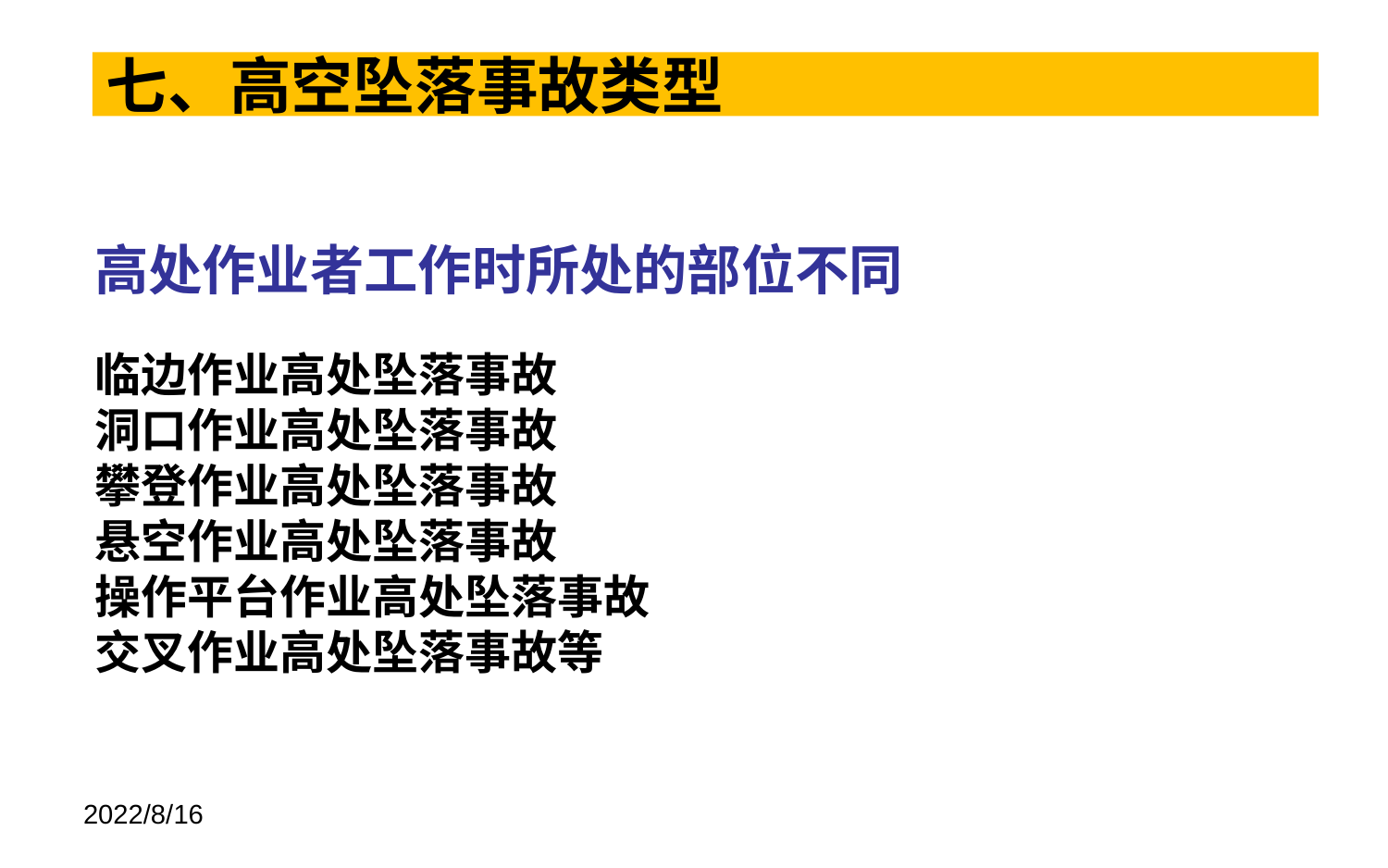

七、高空坠落事故类型
高处作业者工作时所处的部位不同

临边作业高处坠落事故
洞口作业高处坠落事故
攀登作业高处坠落事故
悬空作业高处坠落事故
操作平台作业高处坠落事故
交叉作业高处坠落事故等
2022/8/16